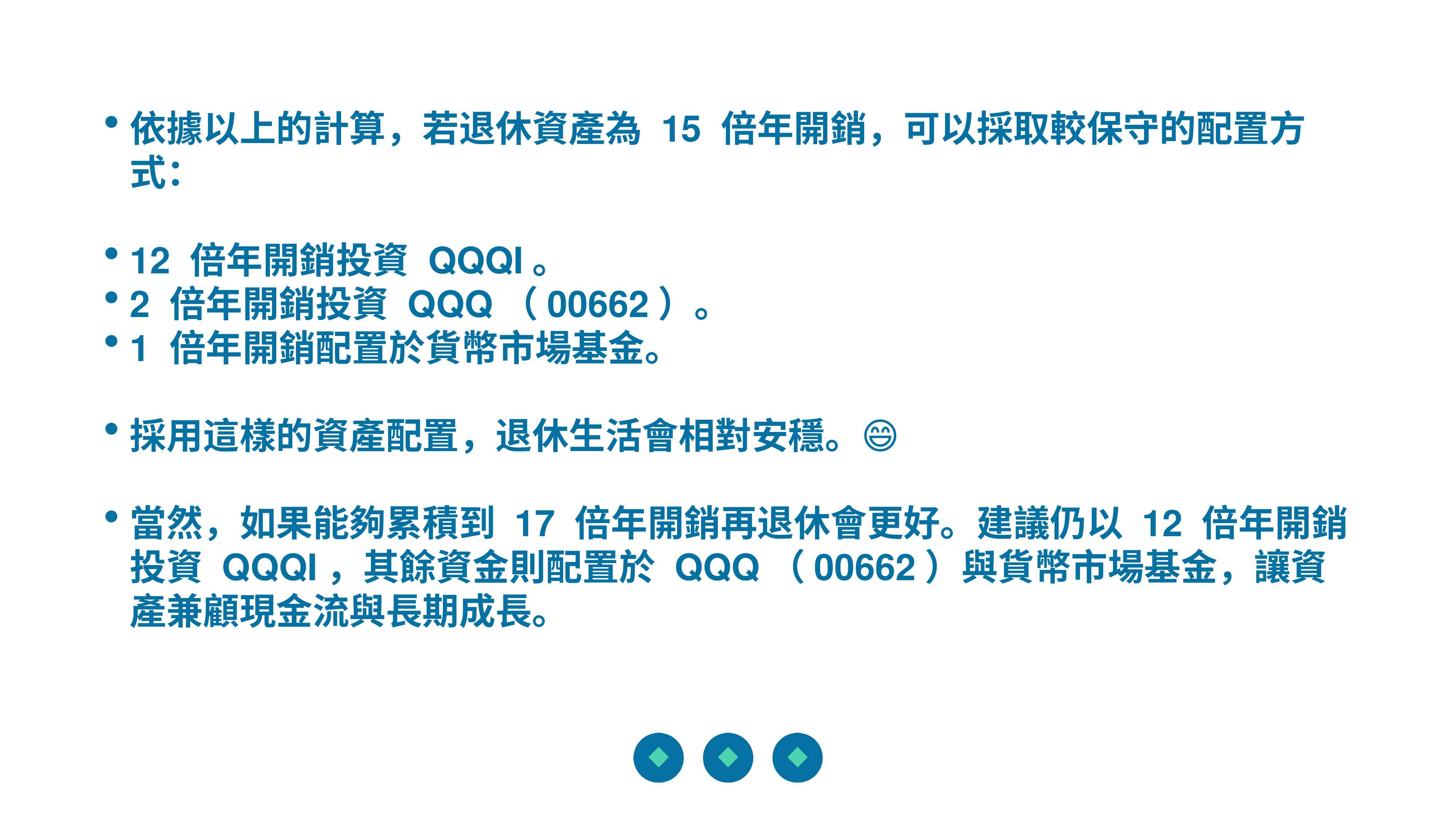

依據以上的計算，若退休資產為 15 倍年開銷，可以採取較保守的配置方式：

12 倍年開銷投資 QQQI。
2 倍年開銷投資 QQQ（00662）。
1 倍年開銷配置於貨幣市場基金。

採用這樣的資產配置，退休生活會相對安穩。😄

當然，如果能夠累積到 17 倍年開銷再退休會更好。建議仍以 12 倍年開銷投資 QQQI，其餘資金則配置於 QQQ（00662）與貨幣市場基金，讓資產兼顧現金流與長期成長。